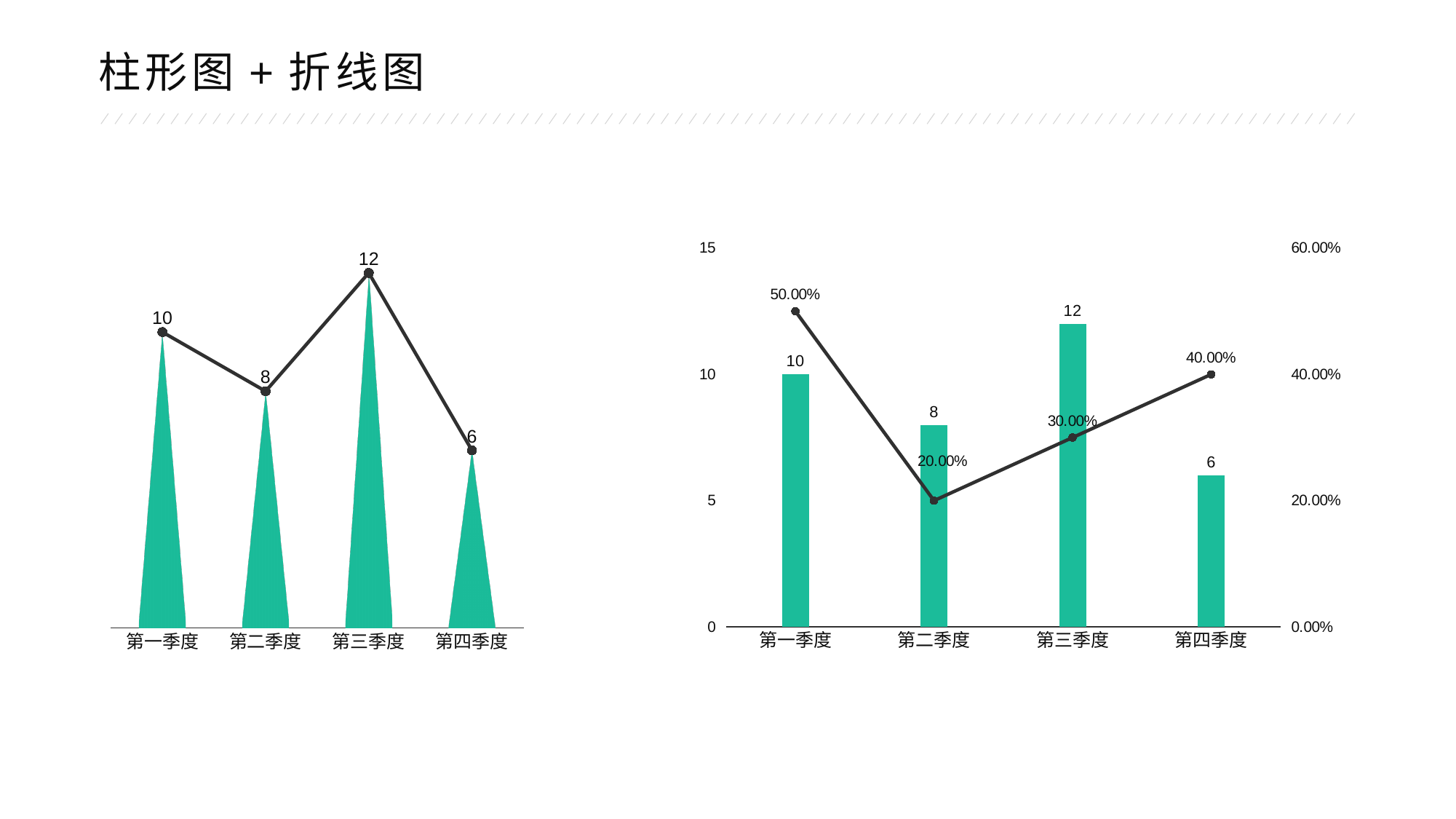

柱形图+折线图

### Chart

| Category | 系列 1 | 系列 2 |
|---|---|---|
| 第一季度 | 10.0 | 10.0 |
| 第二季度 | 8.0 | 8.0 |
| 第三季度 | 12.0 | 12.0 |
| 第四季度 | 6.0 | 6.0 |

### Chart

| Category | 销售额 | 同比增长 |
|---|---|---|
| 第一季度 | 10.0 | 0.5 |
| 第二季度 | 8.0 | 0.2 |
| 第三季度 | 12.0 | 0.3 |
| 第四季度 | 6.0 | 0.4 |